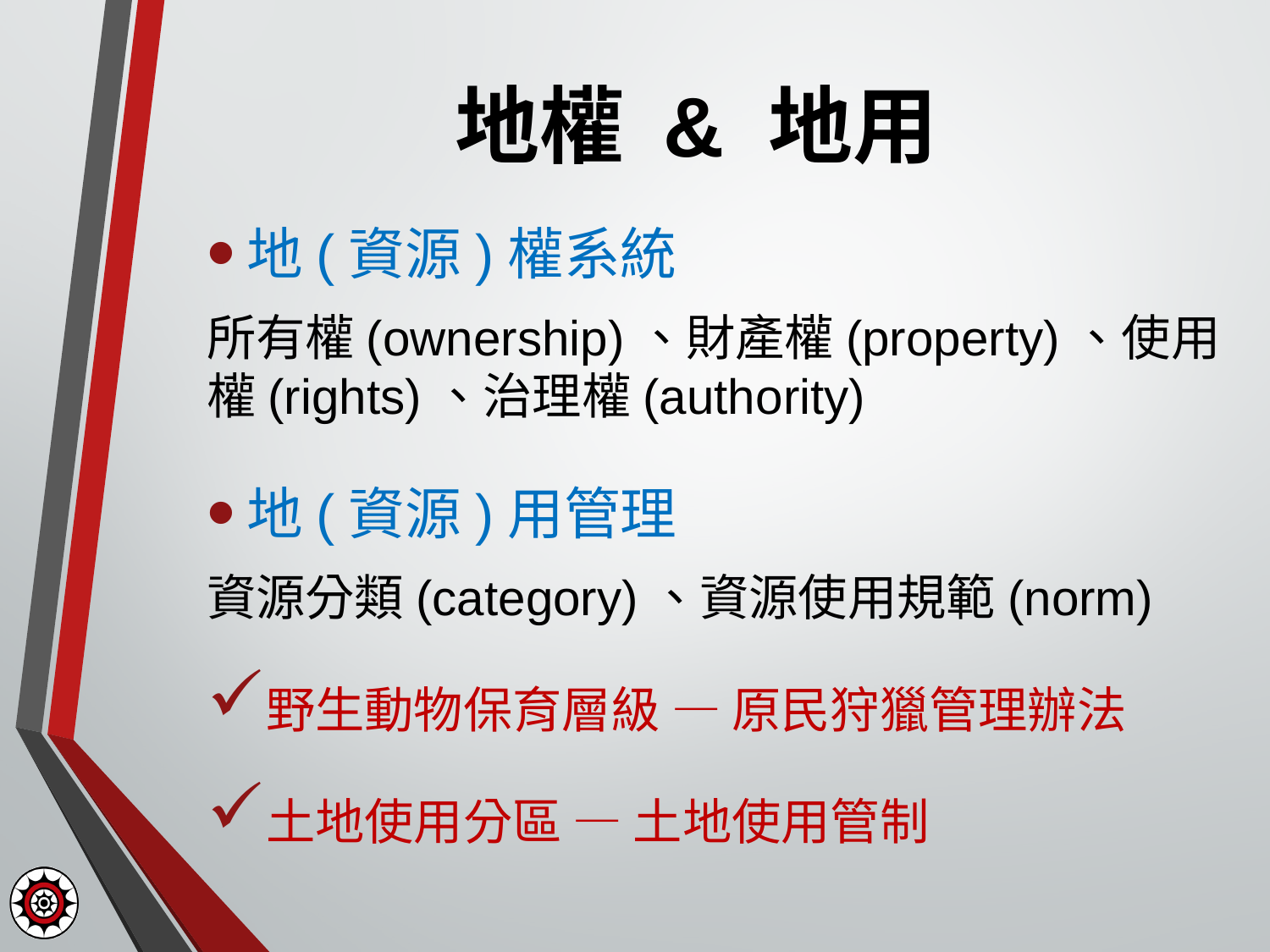

# 地權 & 地用
地(資源)權系統
所有權(ownership)、財產權(property)、使用權(rights)、治理權(authority)
地(資源)用管理
資源分類(category)、資源使用規範(norm)
野生動物保育層級 — 原民狩獵管理辦法
土地使用分區 — 土地使用管制